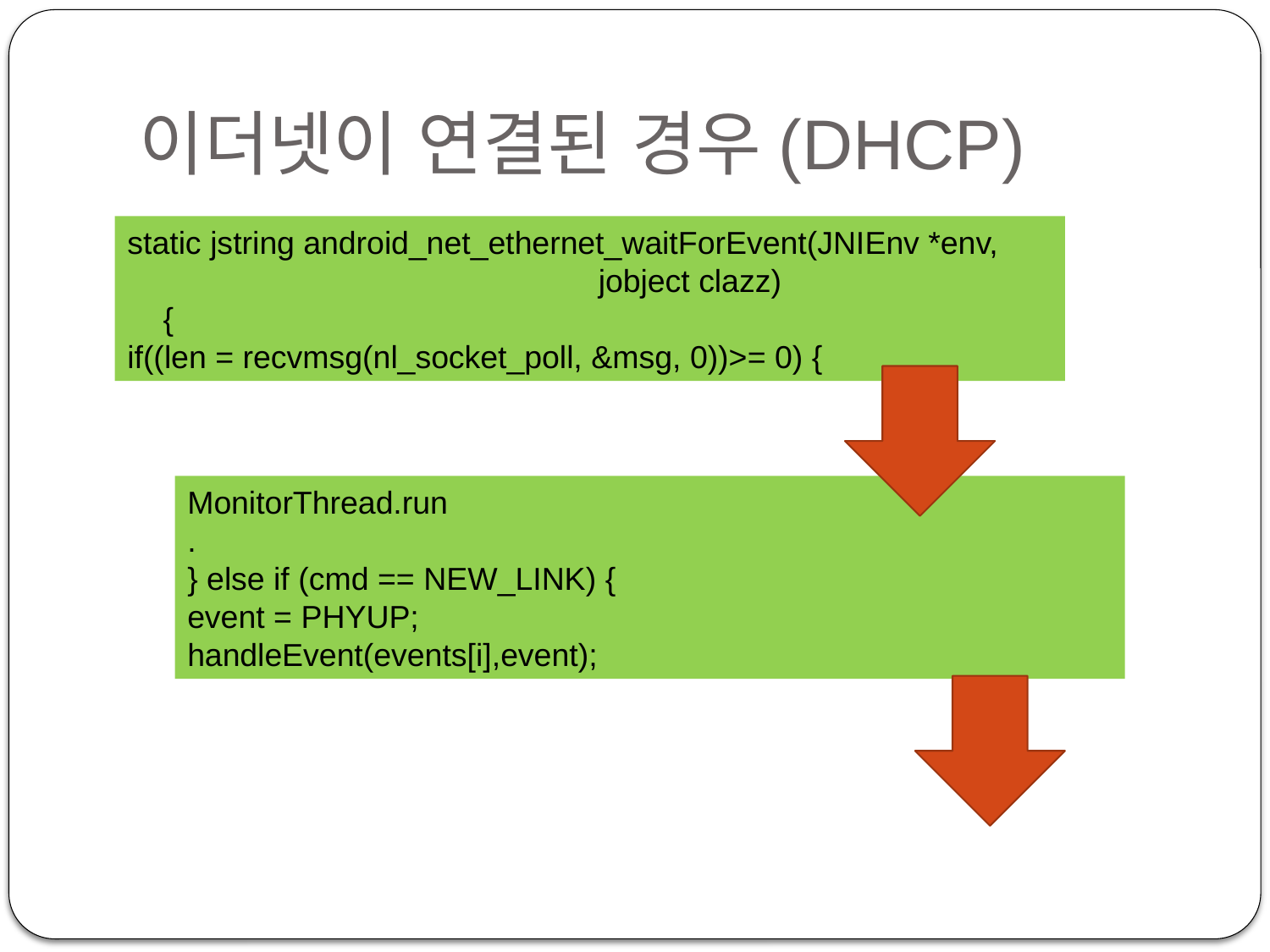

# 이더넷이 연결된 경우(DHCP)
static jstring android_net_ethernet_waitForEvent(JNIEnv *env,
                                                     jobject clazz)
    {
if((len = recvmsg(nl_socket_poll, &msg, 0))>= 0) {

MonitorThread.run
.
} else if (cmd == NEW_LINK) {
event = PHYUP;
handleEvent(events[i],event);